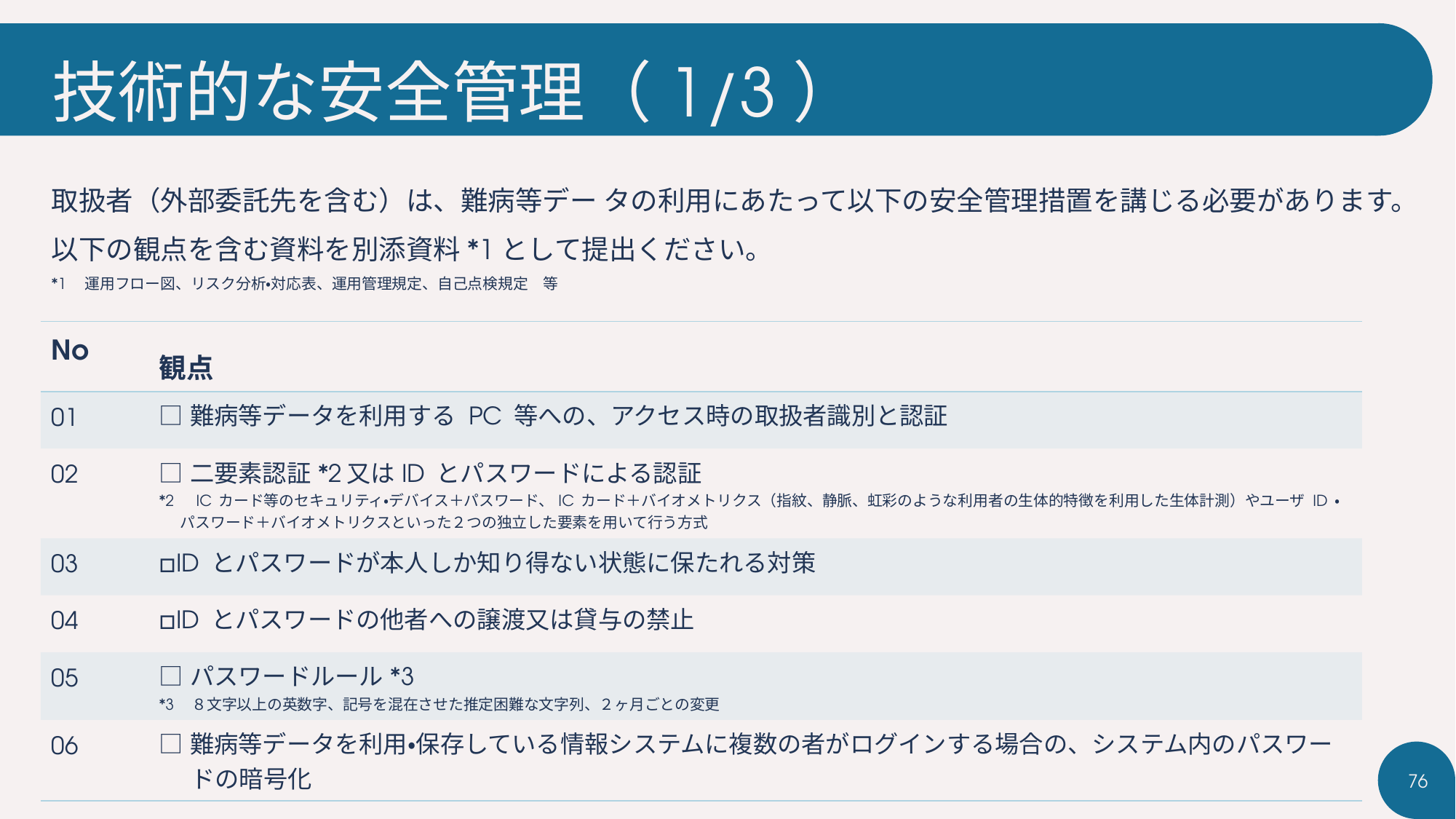

# 技術的な安全管理（1/3）
取扱者（外部委託先を含む）は、難病等デー タの利用にあたって以下の安全管理措置を講じる必要があります。以下の観点を含む資料を別添資料*1として提出ください。
*1　運用フロー図、リスク分析・対応表、運用管理規定、自己点検規定　等
| No | 観点 |
| --- | --- |
| 01 | □難病等データを利用する PC 等への、アクセス時の取扱者識別と認証 |
| 02 | □二要素認証\*2又はID とパスワードによる認証 \*2　IC カード等のセキュリティ・デバイス＋パスワード、IC カード＋バイオメトリクス（指紋、静脈、虹彩のような利用者の生体的特徴を利用した生体計測）やユーザ ID ・パスワード＋バイオメトリクスといった２つの独立した要素を用いて行う方式 |
| 03 | □ID とパスワードが本人しか知り得ない状態に保たれる対策 |
| 04 | □ID とパスワードの他者への譲渡又は貸与の禁止 |
| 05 | □パスワードルール\*3 \*3　８文字以上の英数字、記号を混在させた推定困難な文字列、２ヶ月ごとの変更 |
| 06 | □難病等データを利用・保存している情報システムに複数の者がログインする場合の、システム内のパスワードの暗号化 |
76